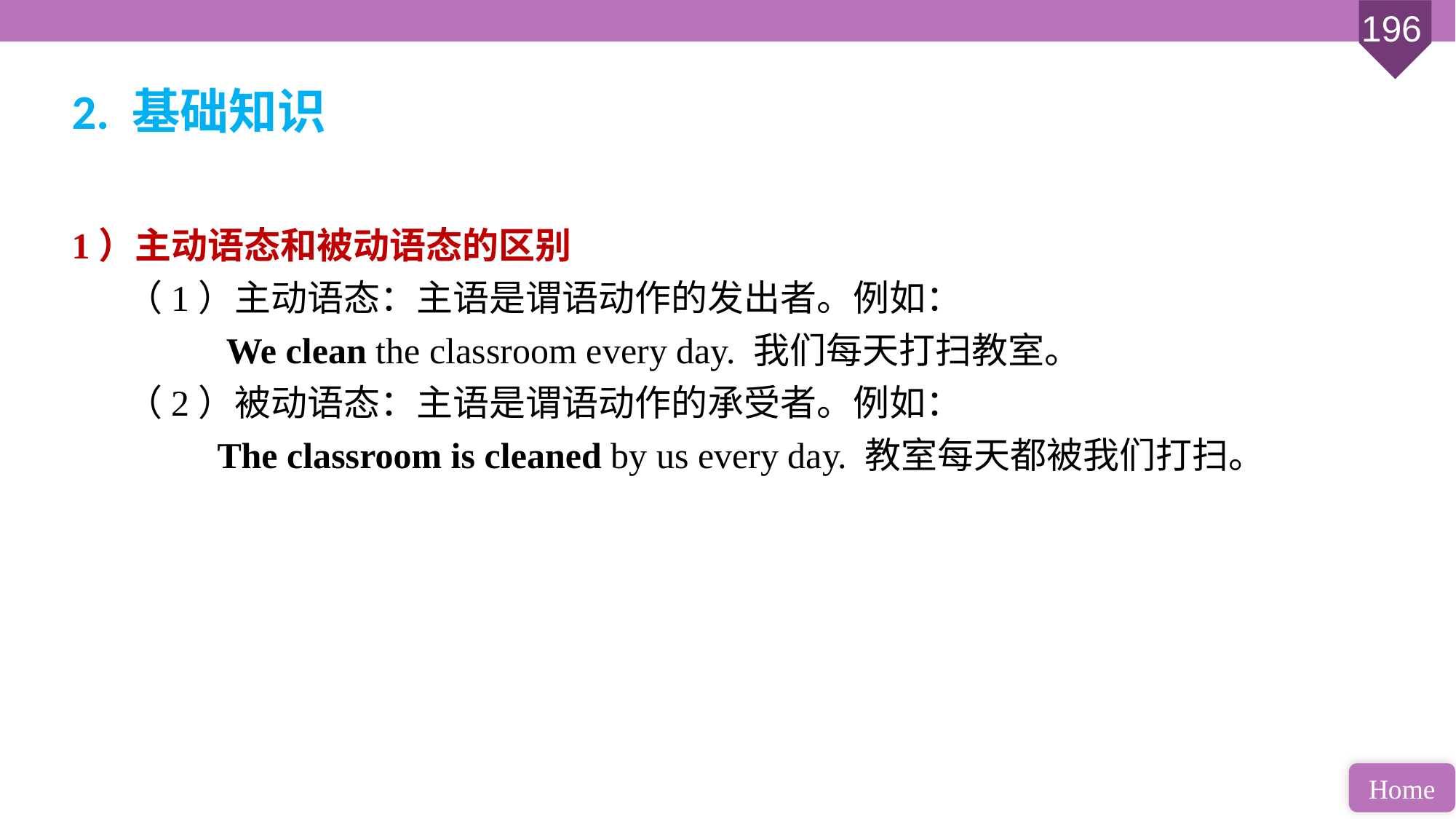

2. 基础知识
1）主动语态和被动语态的区别
（1）主动语态：主语是谓语动作的发出者。例如：
           We clean the classroom every day. 我们每天打扫教室。
（2）被动语态：主语是谓语动作的承受者。例如：
          The classroom is cleaned by us every day. 教室每天都被我们打扫。